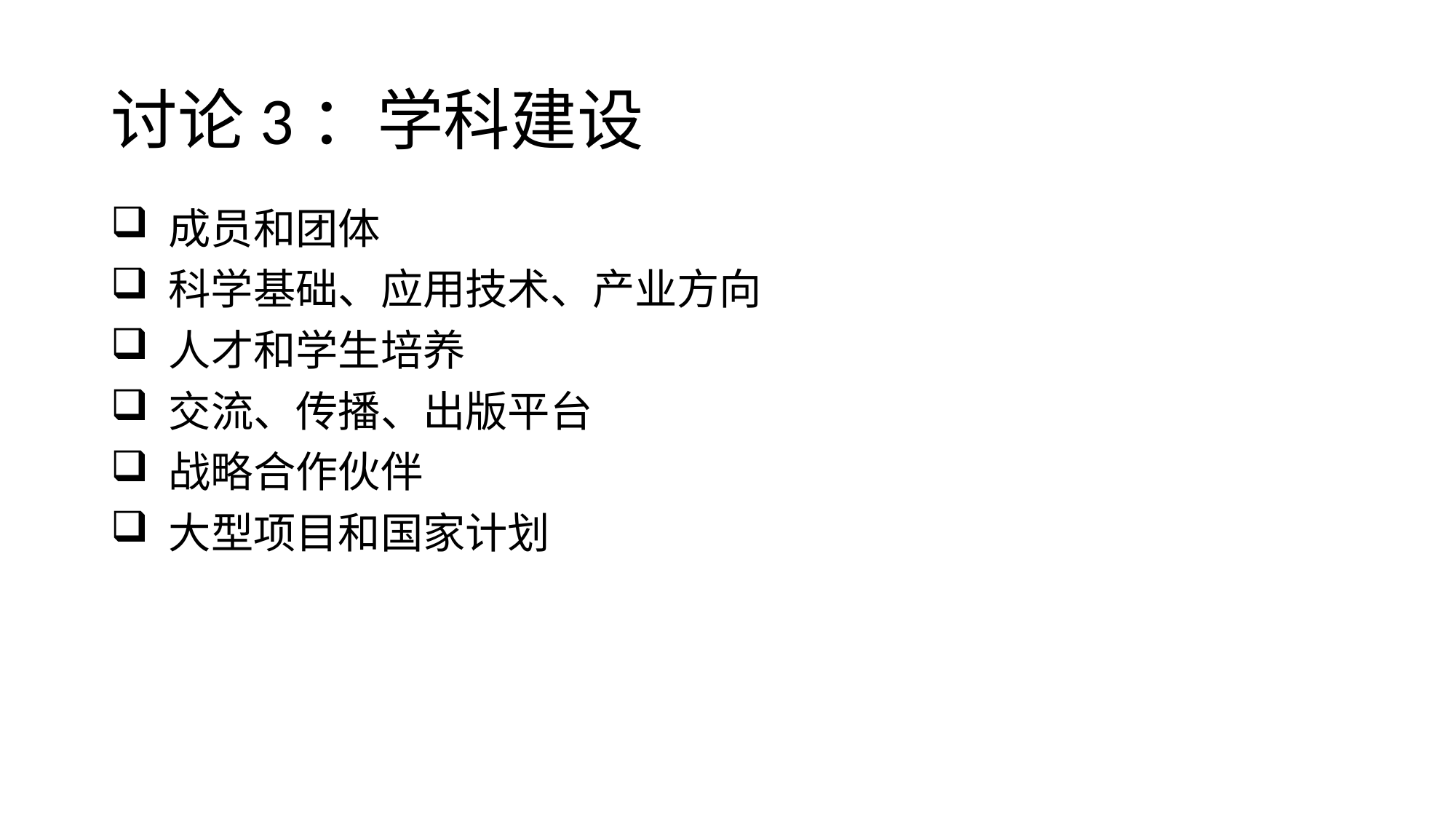

# 讨论3：学科建设
 成员和团体
 科学基础、应用技术、产业方向
 人才和学生培养
 交流、传播、出版平台
 战略合作伙伴
 大型项目和国家计划